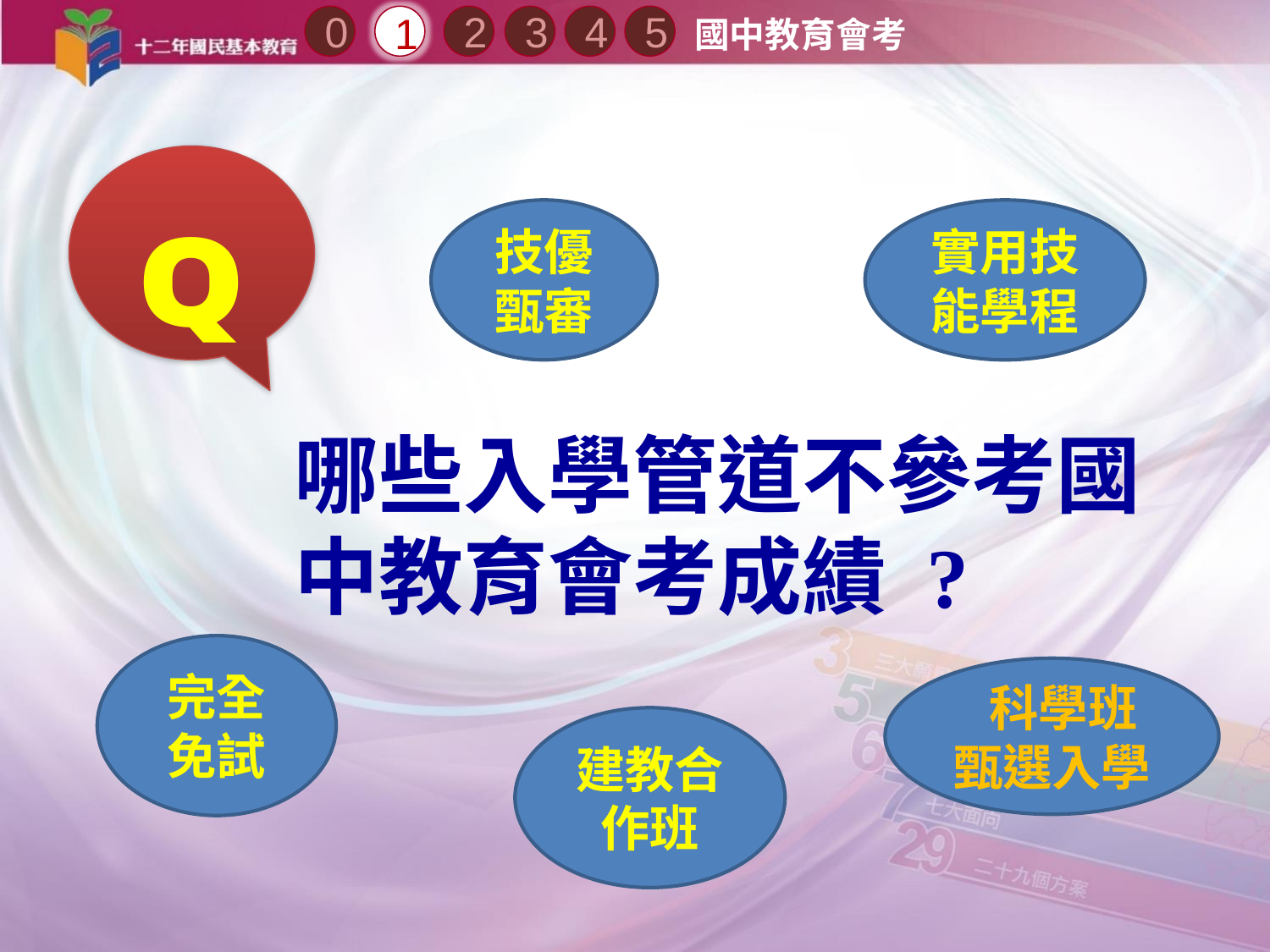

0
1
3
2
4
5
國中教育會考
Q
實用技能學程
技優甄審
哪些入學管道不參考國中教育會考成績 ?
完全免試
 科學班甄選入學
建教合作班